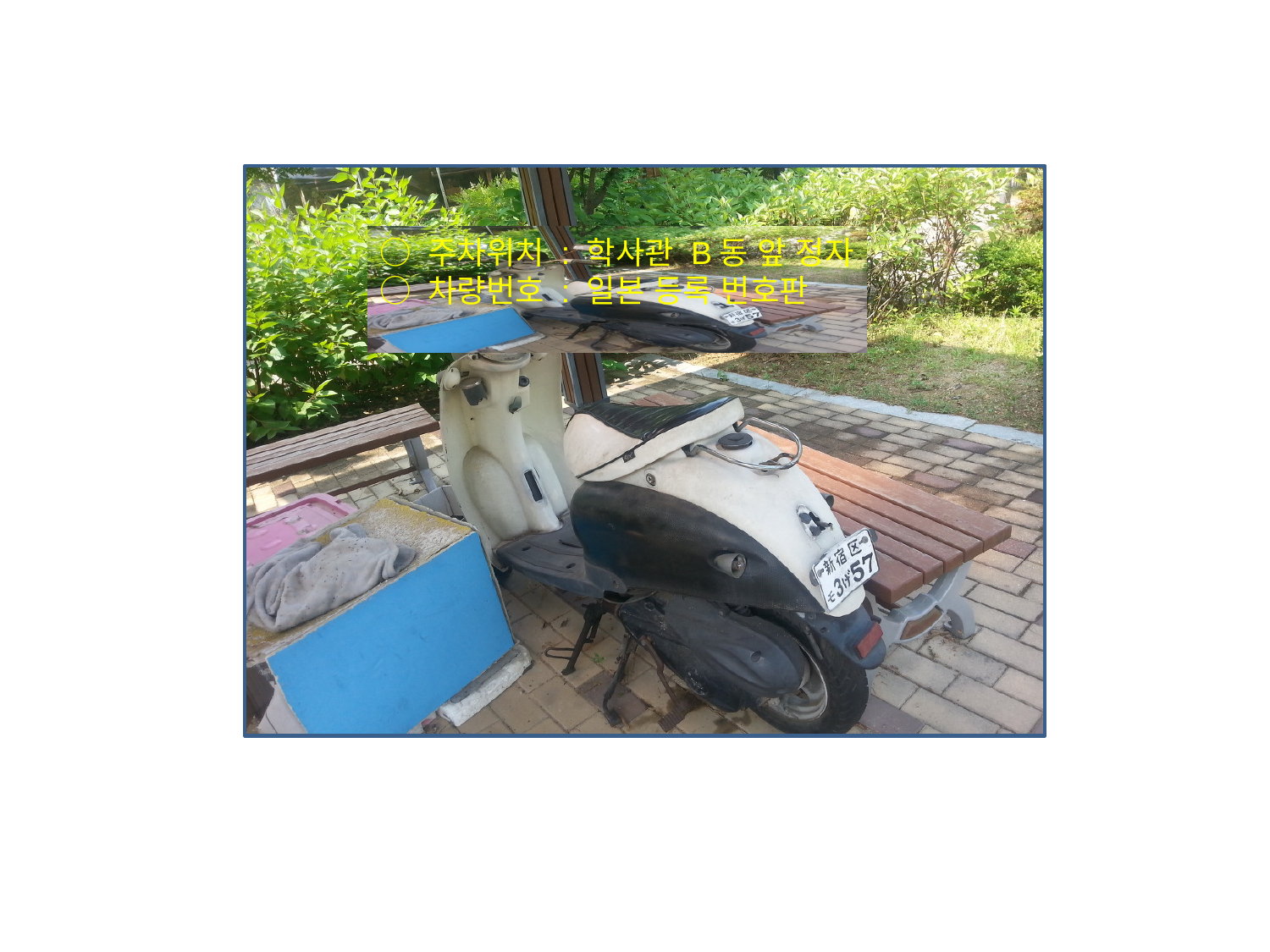

○ 주차위치 : 학사관 B동 앞 정자
○ 차량번호 : 일본 등록 번호판